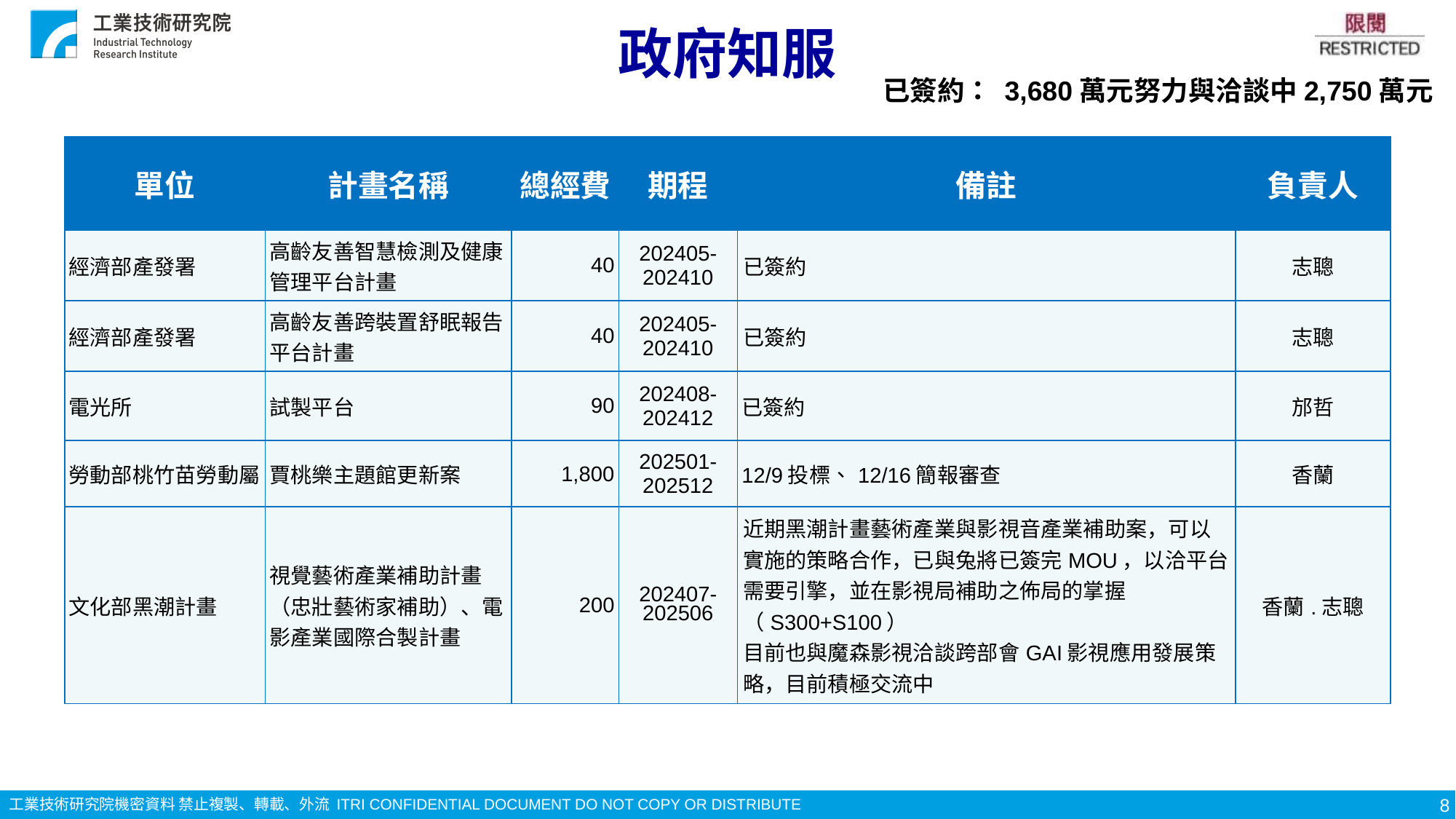

# 政府知服
已簽約： 3,680萬元努力與洽談中2,750萬元
| 單位 | 計畫名稱 | 總經費 | 期程 | 備註 | 負責人 |
| --- | --- | --- | --- | --- | --- |
| 經濟部產發署 | 高齡友善智慧檢測及健康管理平台計畫 | 40 | 202405- 202410 | 已簽約 | 志聰 |
| 經濟部產發署 | 高齡友善跨裝置舒眠報告平台計畫 | 40 | 202405- 202410 | 已簽約 | 志聰 |
| 電光所 | 試製平台 | 90 | 202408-202412 | 已簽約 | 邡哲 |
| 勞動部桃竹苗勞動屬 | 賈桃樂主題館更新案 | 1,800 | 202501-202512 | 12/9投標、12/16簡報審查 | 香蘭 |
| 文化部黑潮計畫 | 視覺藝術產業補助計畫（忠壯藝術家補助）、電影產業國際合製計畫 | 200 | 202407-202506 | 近期黑潮計畫藝術產業與影視音產業補助案，可以實施的策略合作，已與兔將已簽完MOU，以洽平台需要引擎，並在影視局補助之佈局的掌握（S300+S100） 目前也與魔森影視洽談跨部會GAI影視應用發展策略，目前積極交流中 | 香蘭.志聰 |
8